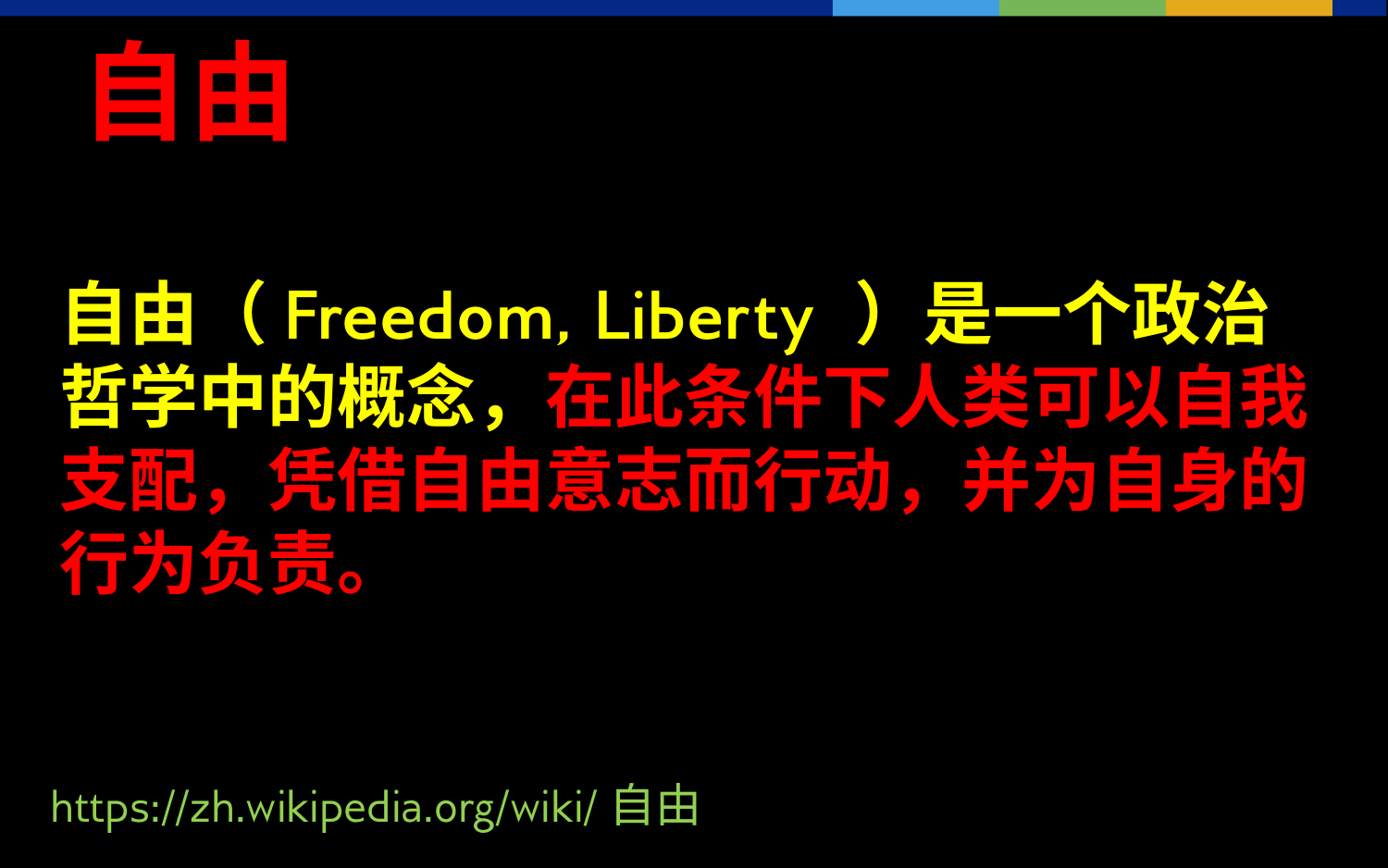

自由

自由（Freedom, Liberty ）是一个政治哲学中的概念，在此条件下人类可以自我支配，凭借自由意志而行动，并为自身的行为负责。
https://zh.wikipedia.org/wiki/自由